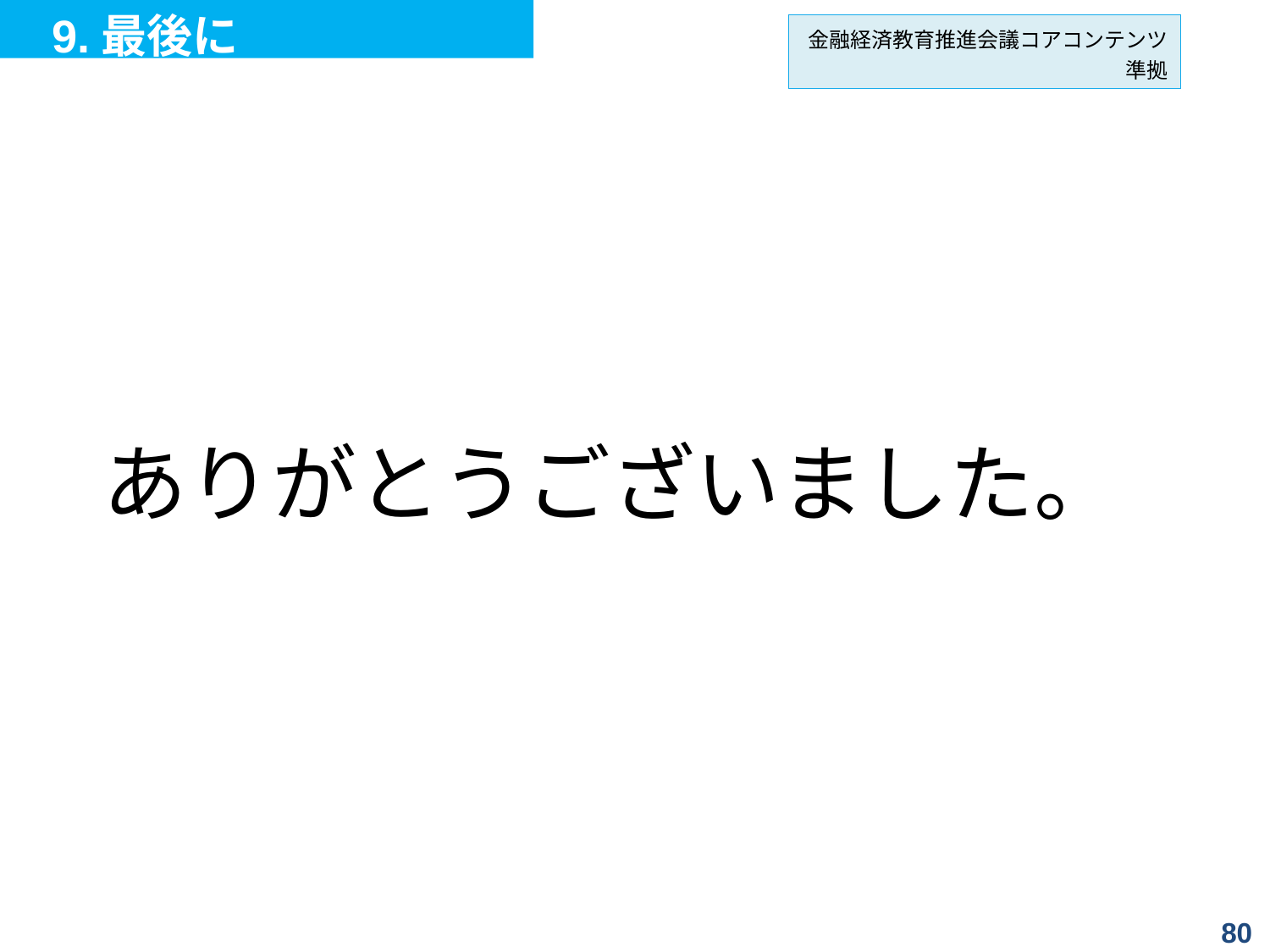

9.最後に
金融経済教育推進会議コアコンテンツ準拠
ありがとうございました。